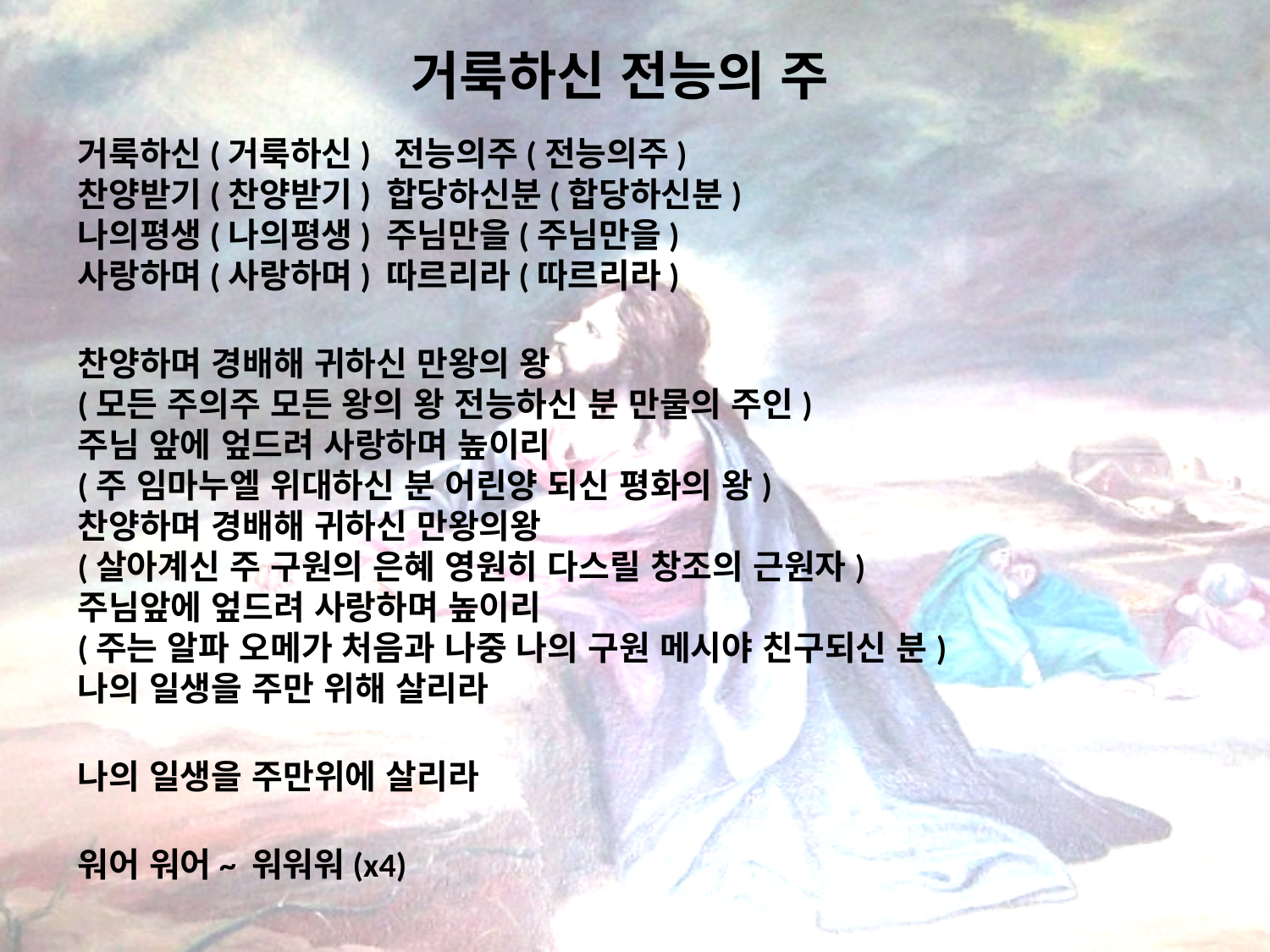

# 거룩하신 전능의 주
거룩하신(거룩하신)  전능의주(전능의주)
찬양받기(찬양받기) 합당하신분(합당하신분)
나의평생(나의평생) 주님만을(주님만을)
사랑하며(사랑하며) 따르리라(따르리라)
찬양하며 경배해 귀하신 만왕의 왕
(모든 주의주 모든 왕의 왕 전능하신 분 만물의 주인)
주님 앞에 엎드려 사랑하며 높이리
(주 임마누엘 위대하신 분 어린양 되신 평화의 왕)
찬양하며 경배해 귀하신 만왕의왕
(살아계신 주 구원의 은혜 영원히 다스릴 창조의 근원자)
주님앞에 엎드려 사랑하며 높이리
(주는 알파 오메가 처음과 나중 나의 구원 메시야 친구되신 분) 나의 일생을 주만 위해 살리라
나의 일생을 주만위에 살리라
워어 워어~ 워워워(x4)